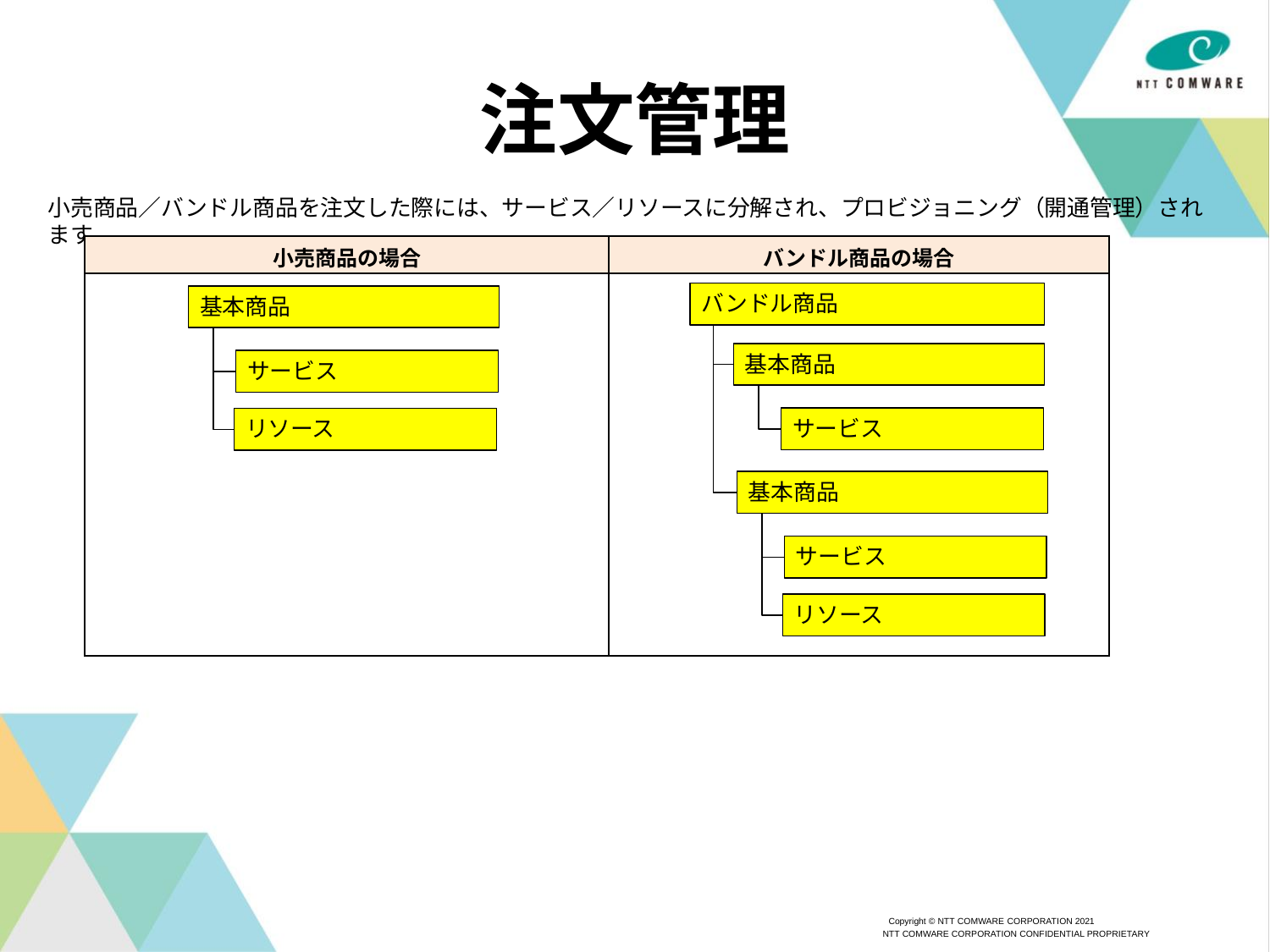

# 注文管理
小売商品／バンドル商品を注文した際には、サービス／リソースに分解され、プロビジョニング（開通管理）されます
| 小売商品の場合 | バンドル商品の場合 |
| --- | --- |
|  |  |
バンドル商品

基本商品

サービス
基本商品

サービス
リソース
基本商品

サービス
リソース